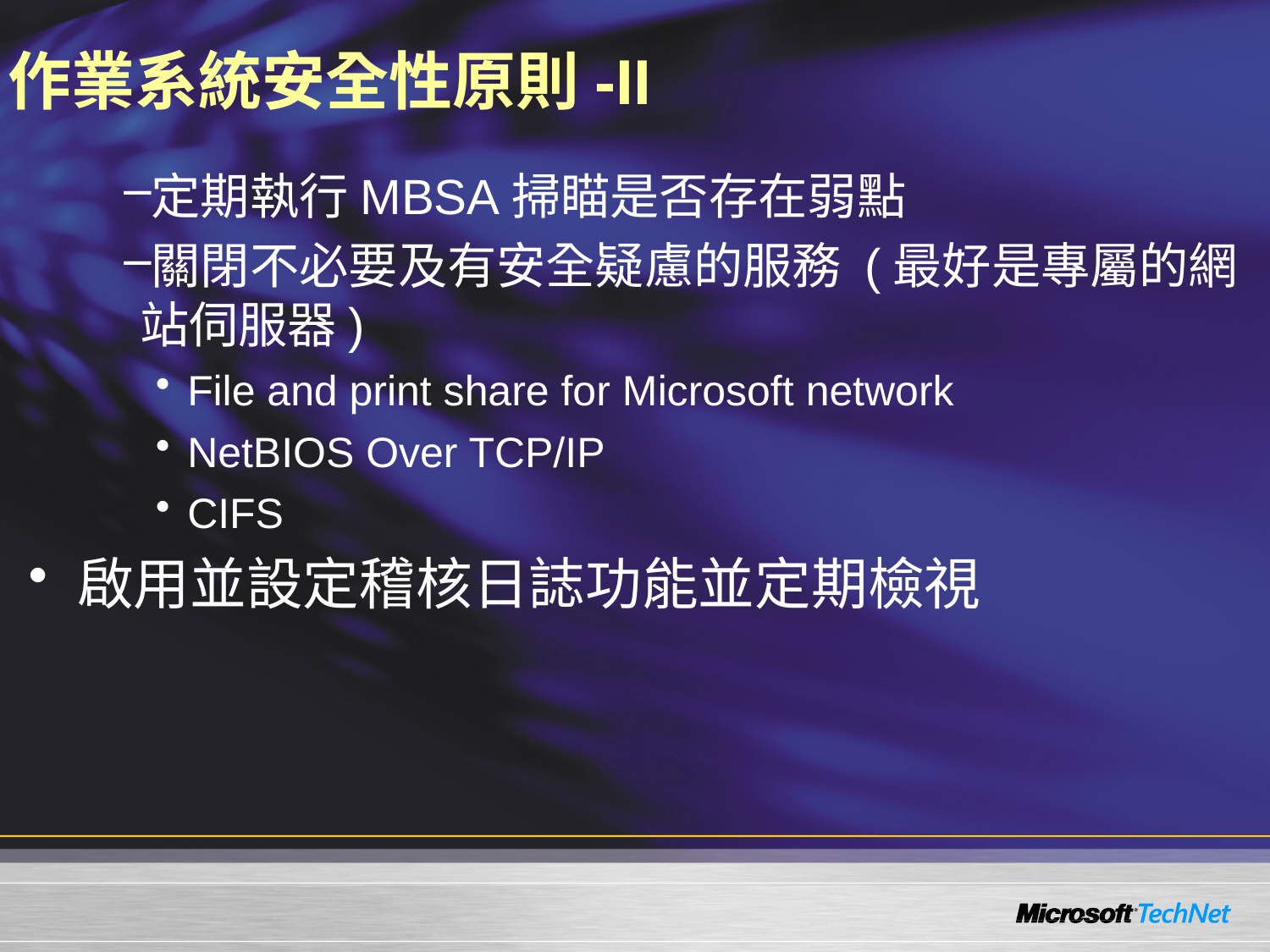

# 作業系統安全性原則-II
定期執行MBSA掃瞄是否存在弱點
關閉不必要及有安全疑慮的服務 (最好是專屬的網站伺服器)
File and print share for Microsoft network
NetBIOS Over TCP/IP
CIFS
啟用並設定稽核日誌功能並定期檢視